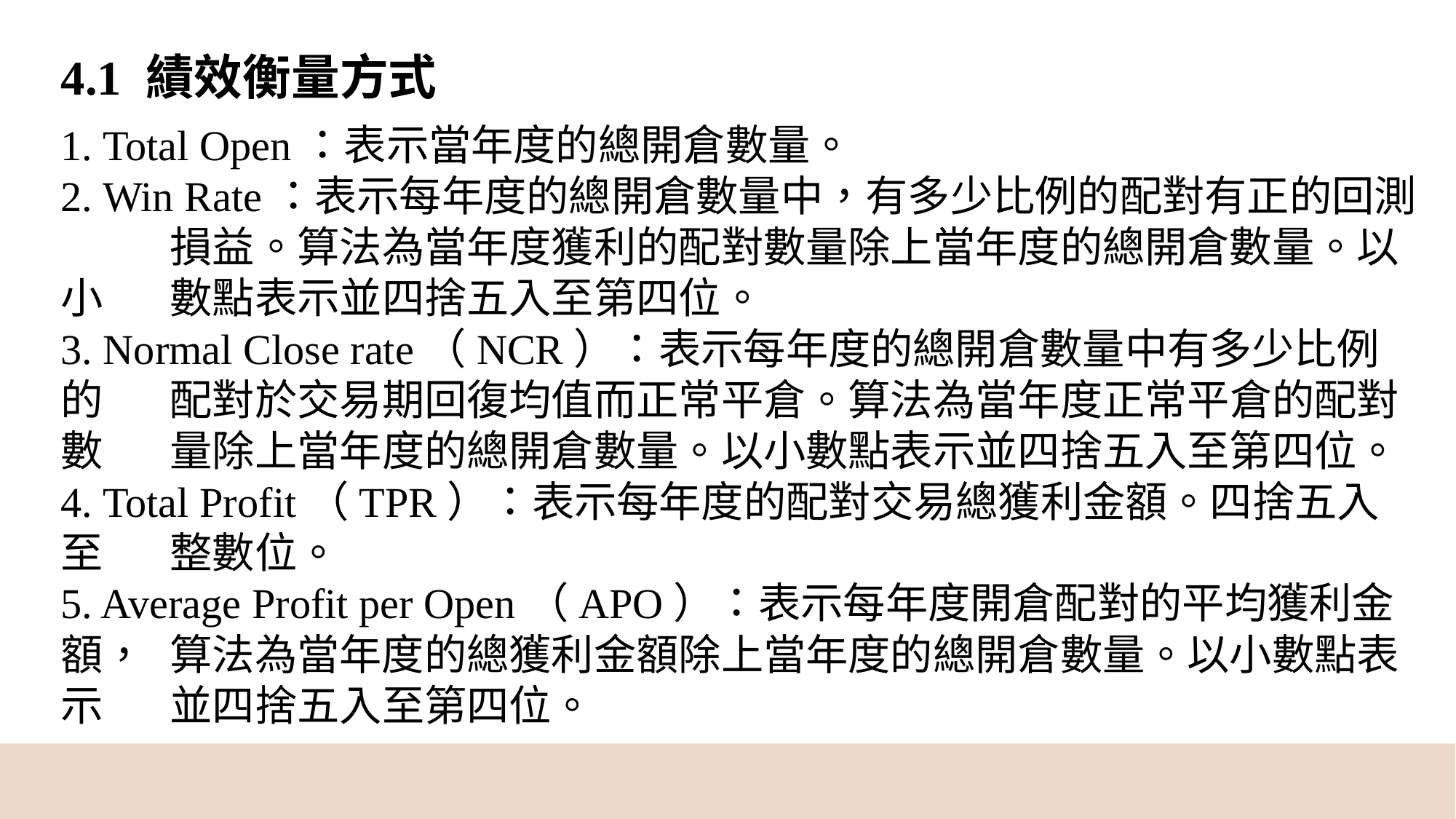

4.1 績效衡量方式
1. Total Open：表示當年度的總開倉數量。
2. Win Rate：表示每年度的總開倉數量中，有多少比例的配對有正的回測	損益。算法為當年度獲利的配對數量除上當年度的總開倉數量。以小	數點表示並四捨五入至第四位。
3. Normal Close rate（NCR）：表示每年度的總開倉數量中有多少比例的	配對於交易期回復均值而正常平倉。算法為當年度正常平倉的配對數	量除上當年度的總開倉數量。以小數點表示並四捨五入至第四位。
4. Total Profit（TPR）：表示每年度的配對交易總獲利金額。四捨五入至	整數位。
5. Average Profit per Open（APO）：表示每年度開倉配對的平均獲利金額，	算法為當年度的總獲利金額除上當年度的總開倉數量。以小數點表示	並四捨五入至第四位。